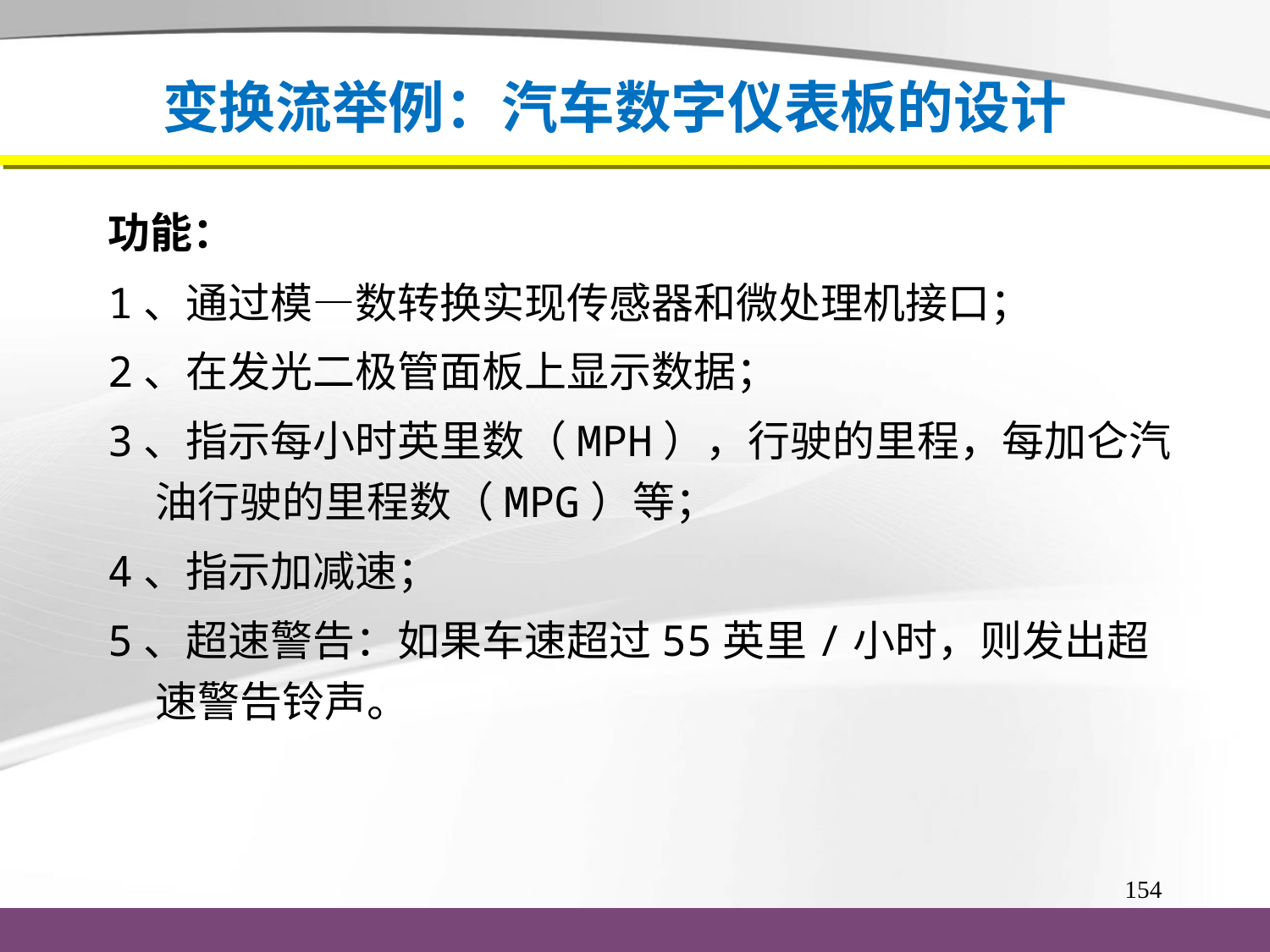

# 变换流举例：汽车数字仪表板的设计
功能：
1、通过模—数转换实现传感器和微处理机接口；
2、在发光二极管面板上显示数据；
3、指示每小时英里数（MPH），行驶的里程，每加仑汽油行驶的里程数（MPG）等；
4、指示加减速；
5、超速警告：如果车速超过55英里/小时，则发出超速警告铃声。

154